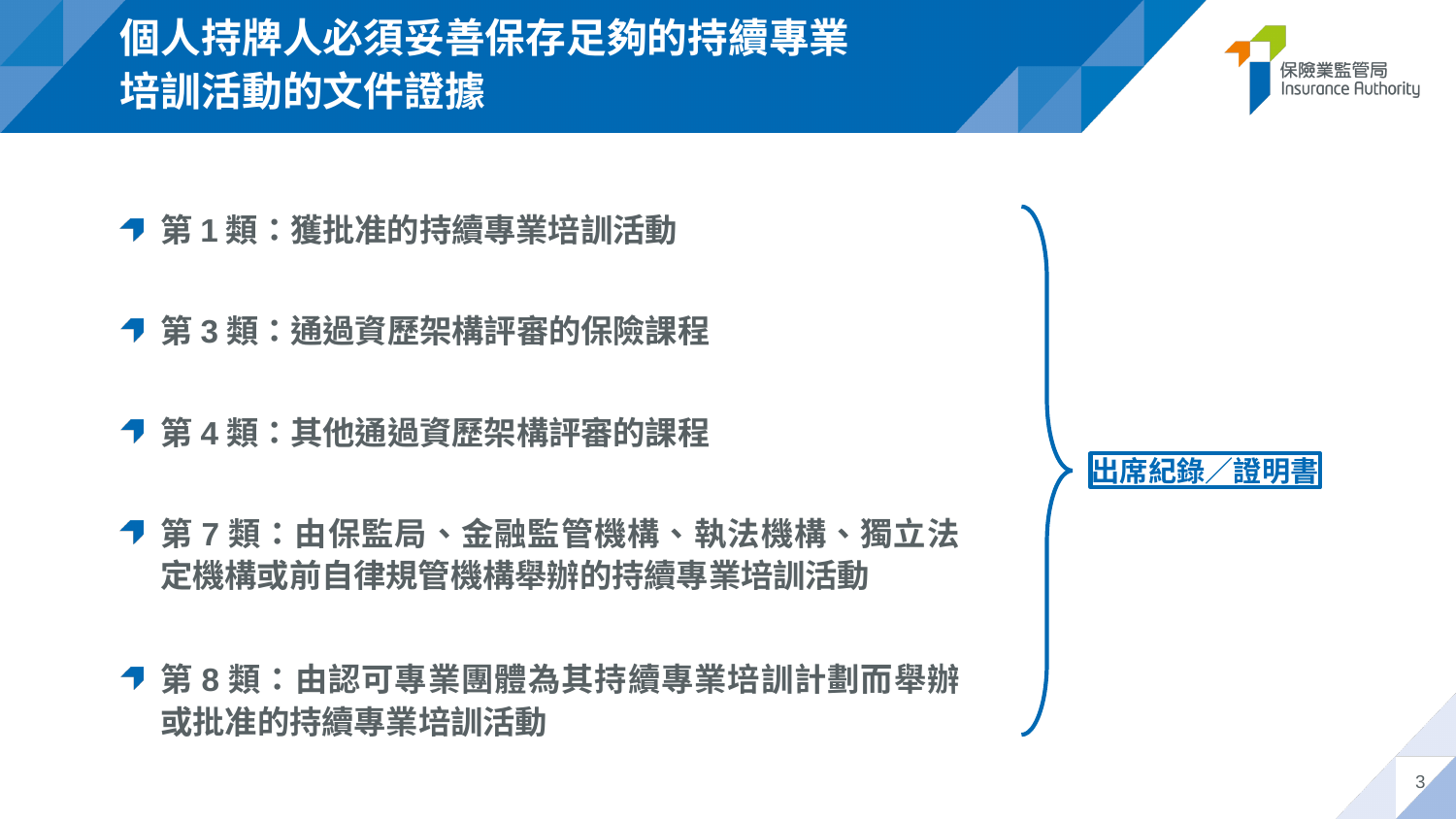

個人持牌人必須妥善保存足夠的持續專業培訓活動的文件證據
第1類：獲批准的持續專業培訓活動

出席紀錄／證明書
第3類：通過資歷架構評審的保險課程
第4類：其他通過資歷架構評審的課程

第7類：由保監局、金融監管機構、執法機構、獨立法定機構或前自律規管機構舉辦的持續專業培訓活動
第8類：由認可專業團體為其持續專業培訓計劃而舉辦或批准的持續專業培訓活動
3